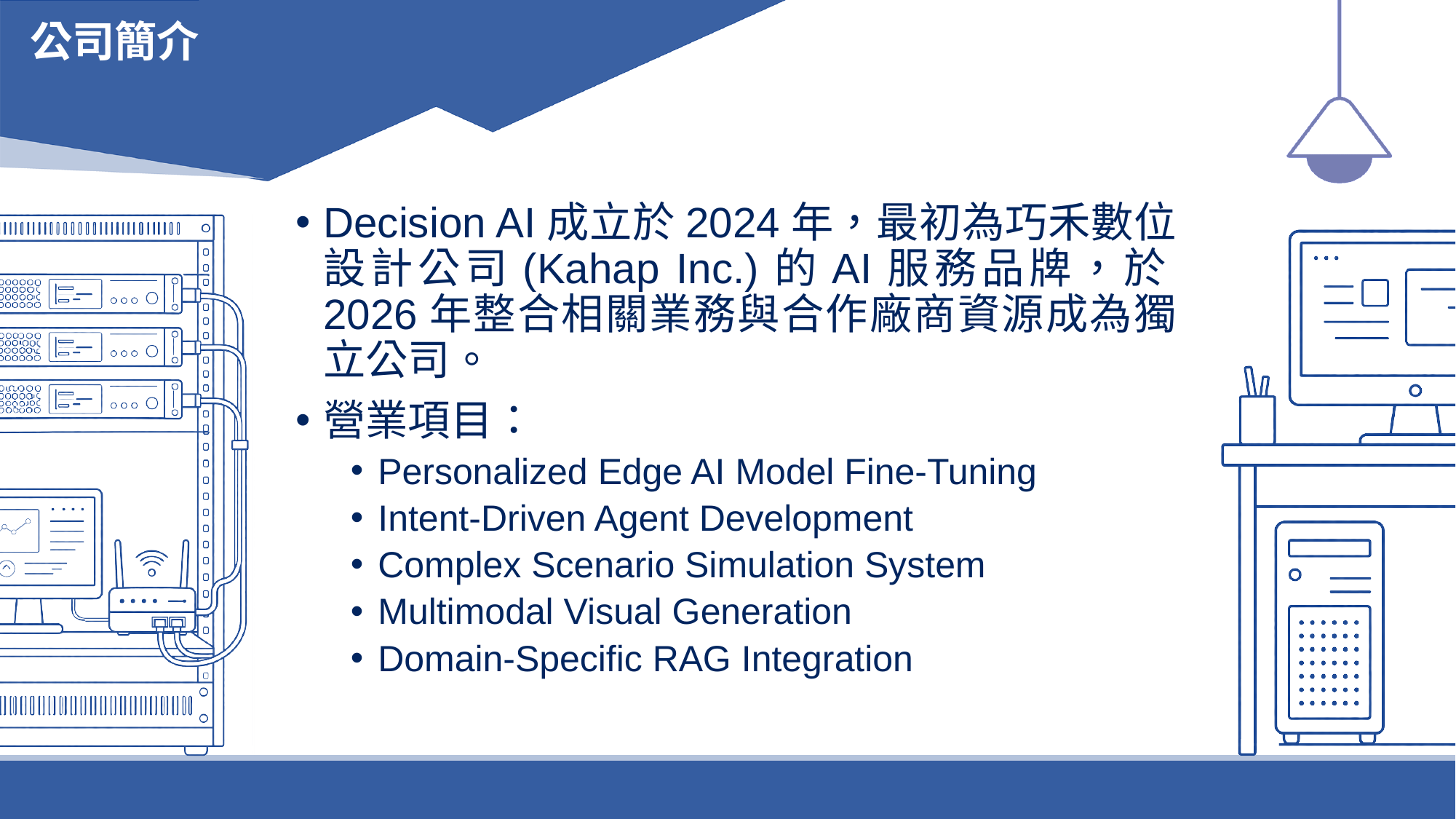

# 公司簡介
Decision AI成立於2024年，最初為巧禾數位設計公司(Kahap Inc.)的AI服務品牌，於2026年整合相關業務與合作廠商資源成為獨立公司。
營業項目：
Personalized Edge AI Model Fine-Tuning
Intent-Driven Agent Development
Complex Scenario Simulation System
Multimodal Visual Generation
Domain-Specific RAG Integration